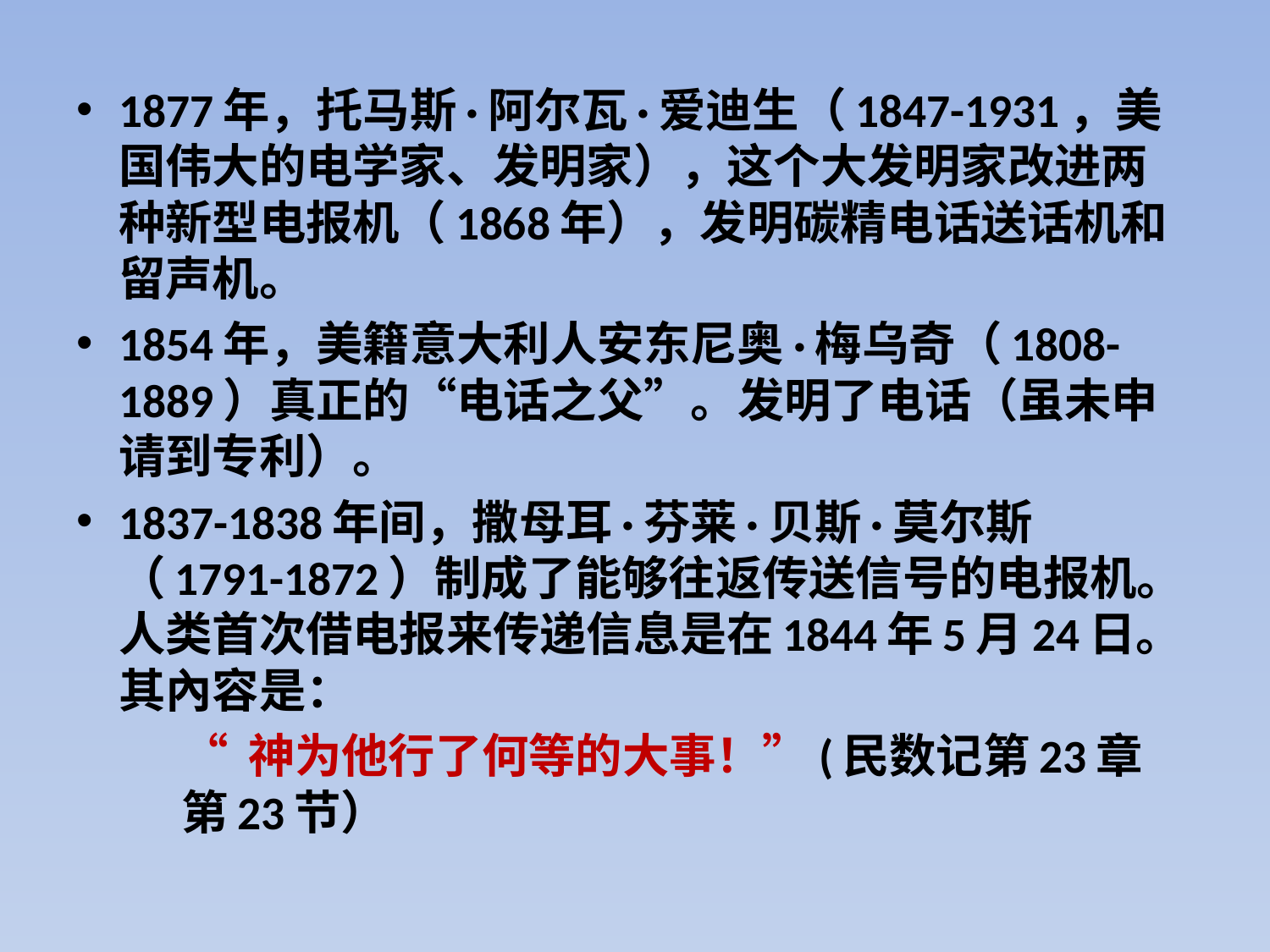

1877年，托马斯·阿尔瓦·爱迪生（1847-1931，美国伟大的电学家、发明家），这个大发明家改进两种新型电报机（1868年），发明碳精电话送话机和留声机。
1854年，美籍意大利人安东尼奥·梅乌奇（1808-1889）真正的“电话之父”。发明了电话（虽未申请到专利）。
1837-1838年间，撒母耳·芬莱·贝斯·莫尔斯（1791-1872）制成了能够往返传送信号的电报机。人类首次借电报来传递信息是在1844年5月24日。其內容是：
	“ 神为他行了何等的大事！”(民数记第23章	第23节）